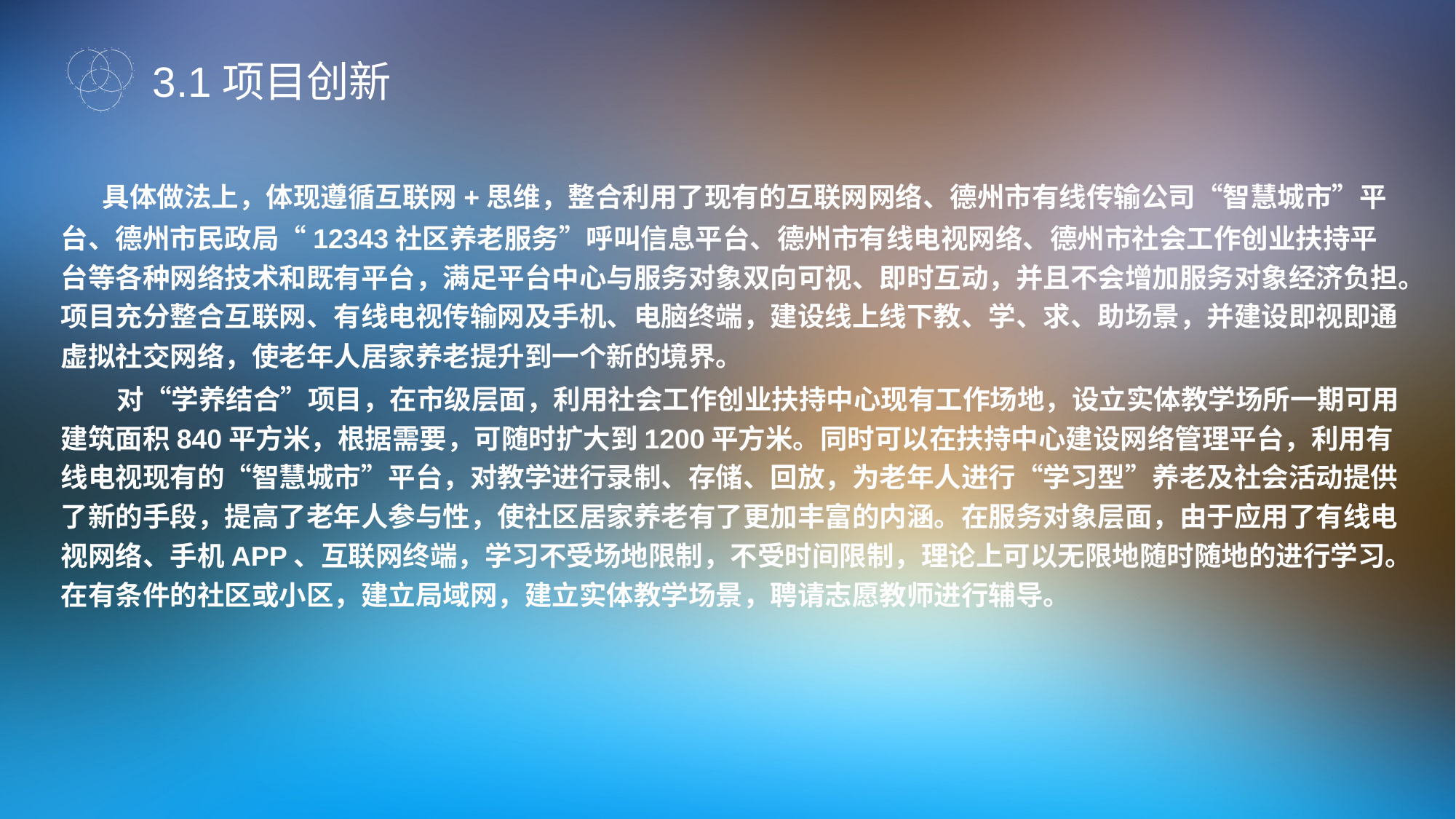

3.1项目创新
      具体做法上，体现遵循互联网+思维，整合利用了现有的互联网网络、德州市有线传输公司“智慧城市”平台、德州市民政局“12343社区养老服务”呼叫信息平台、德州市有线电视网络、德州市社会工作创业扶持平台等各种网络技术和既有平台，满足平台中心与服务对象双向可视、即时互动，并且不会增加服务对象经济负担。项目充分整合互联网、有线电视传输网及手机、电脑终端，建设线上线下教、学、求、助场景，并建设即视即通虚拟社交网络，使老年人居家养老提升到一个新的境界。
        对“学养结合”项目，在市级层面，利用社会工作创业扶持中心现有工作场地，设立实体教学场所一期可用建筑面积840平方米，根据需要，可随时扩大到1200平方米。同时可以在扶持中心建设网络管理平台，利用有线电视现有的“智慧城市”平台，对教学进行录制、存储、回放，为老年人进行“学习型”养老及社会活动提供了新的手段，提高了老年人参与性，使社区居家养老有了更加丰富的内涵。在服务对象层面，由于应用了有线电视网络、手机APP、互联网终端，学习不受场地限制，不受时间限制，理论上可以无限地随时随地的进行学习。在有条件的社区或小区，建立局域网，建立实体教学场景，聘请志愿教师进行辅导。